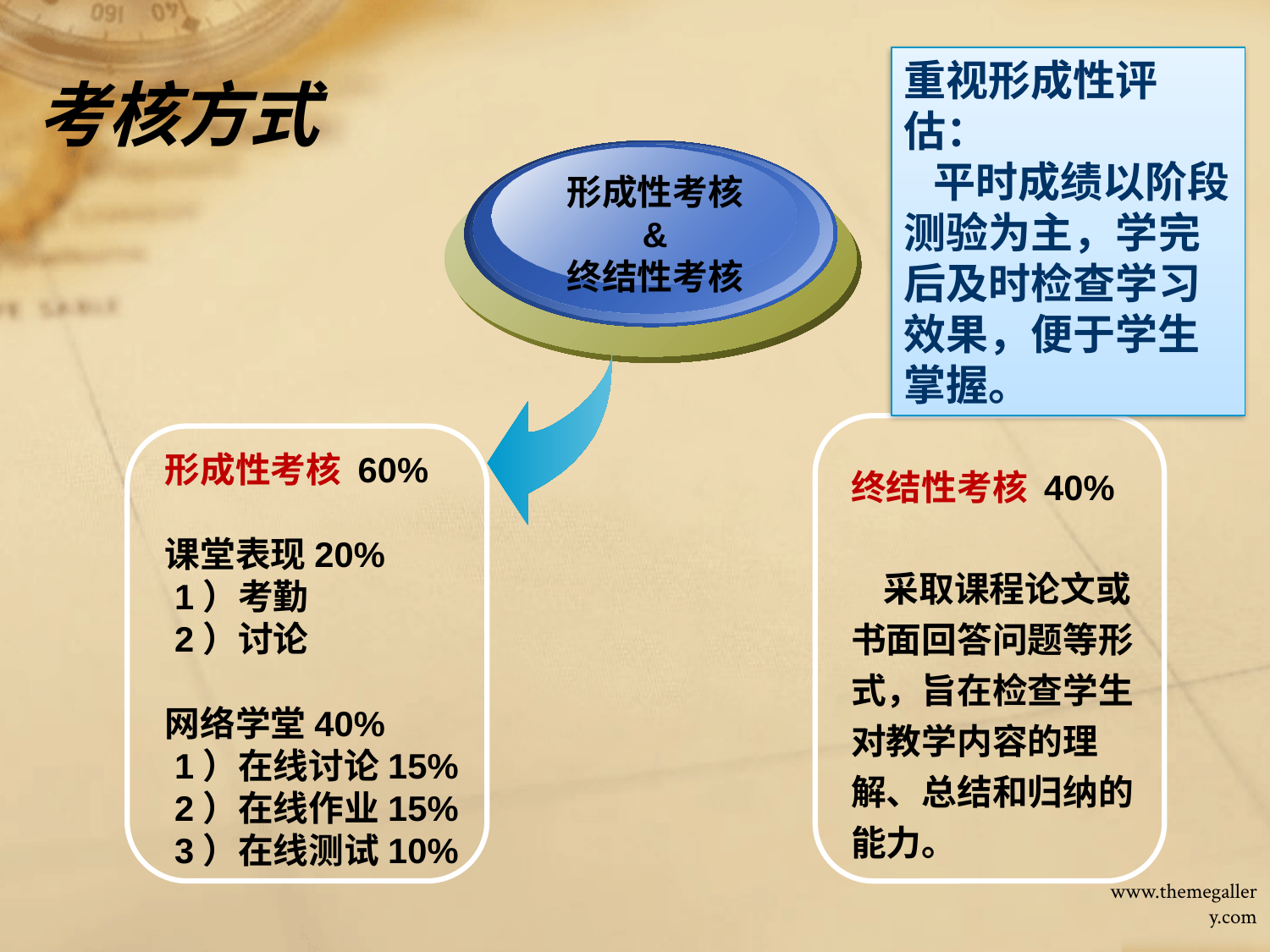

考核方式
重视形成性评估：
  平时成绩以阶段测验为主，学完后及时检查学习效果，便于学生掌握。

形成性考核
&
终结性考核

终结性考核 40%

   采取课程论文或书面回答问题等形式，旨在检查学生对教学内容的理解、总结和归纳的能力。

形成性考核 60%

课堂表现20%
 1）考勤
 2）讨论

网络学堂40%
 1）在线讨论15%
 2）在线作业15%
 3）在线测试10%
www.themegallery.com